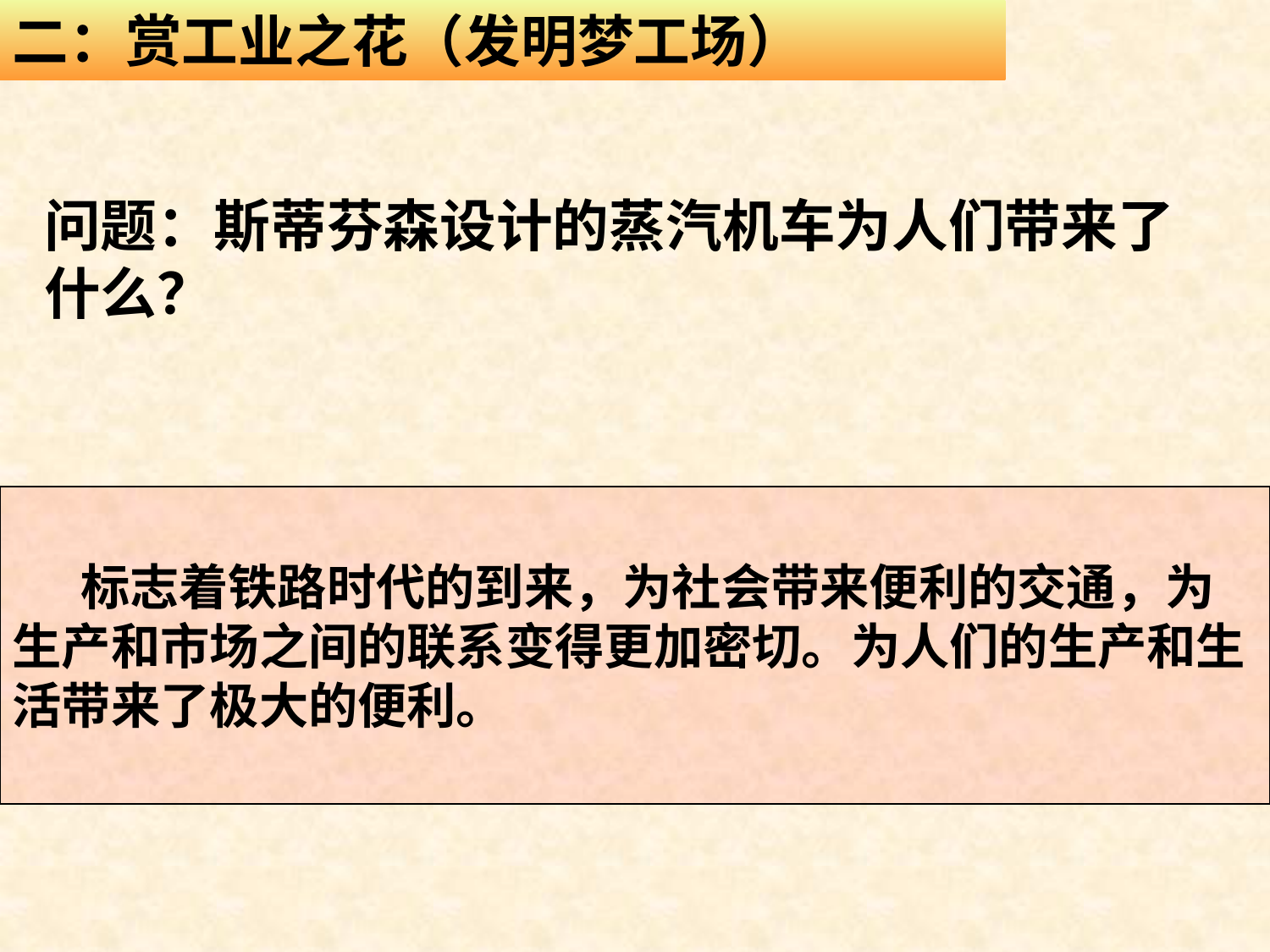

二：赏工业之花（发明梦工场）

问题：斯蒂芬森设计的蒸汽机车为人们带来了什么？

     标志着铁路时代的到来，为社会带来便利的交通，为
生产和市场之间的联系变得更加密切。为人们的生产和生
活带来了极大的便利。